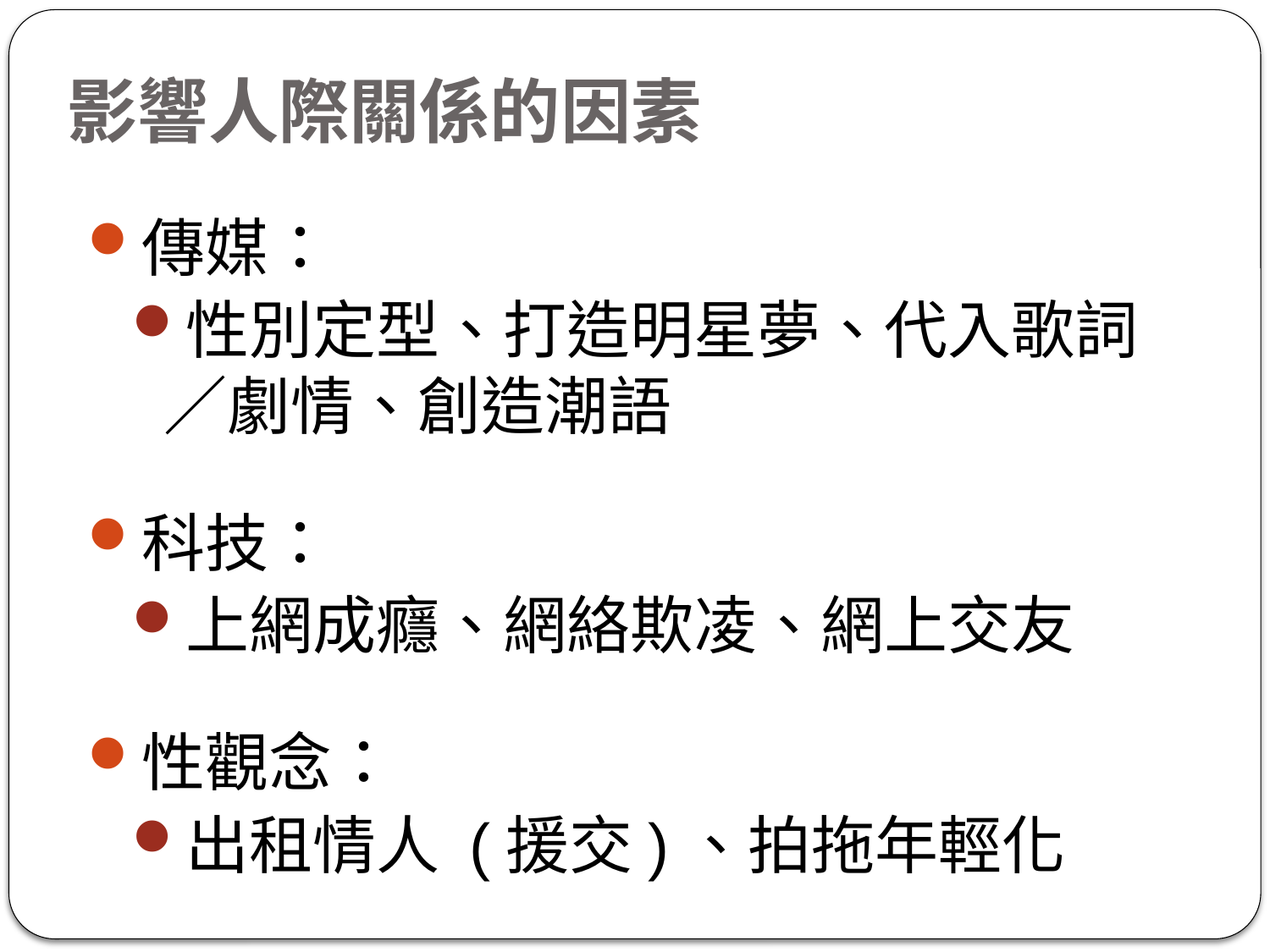

# 影響人際關係的因素
傳媒：
性別定型、打造明星夢、代入歌詞／劇情、創造潮語

科技：
上網成癮、網絡欺凌、網上交友

性觀念：
出租情人 (援交)、拍拖年輕化